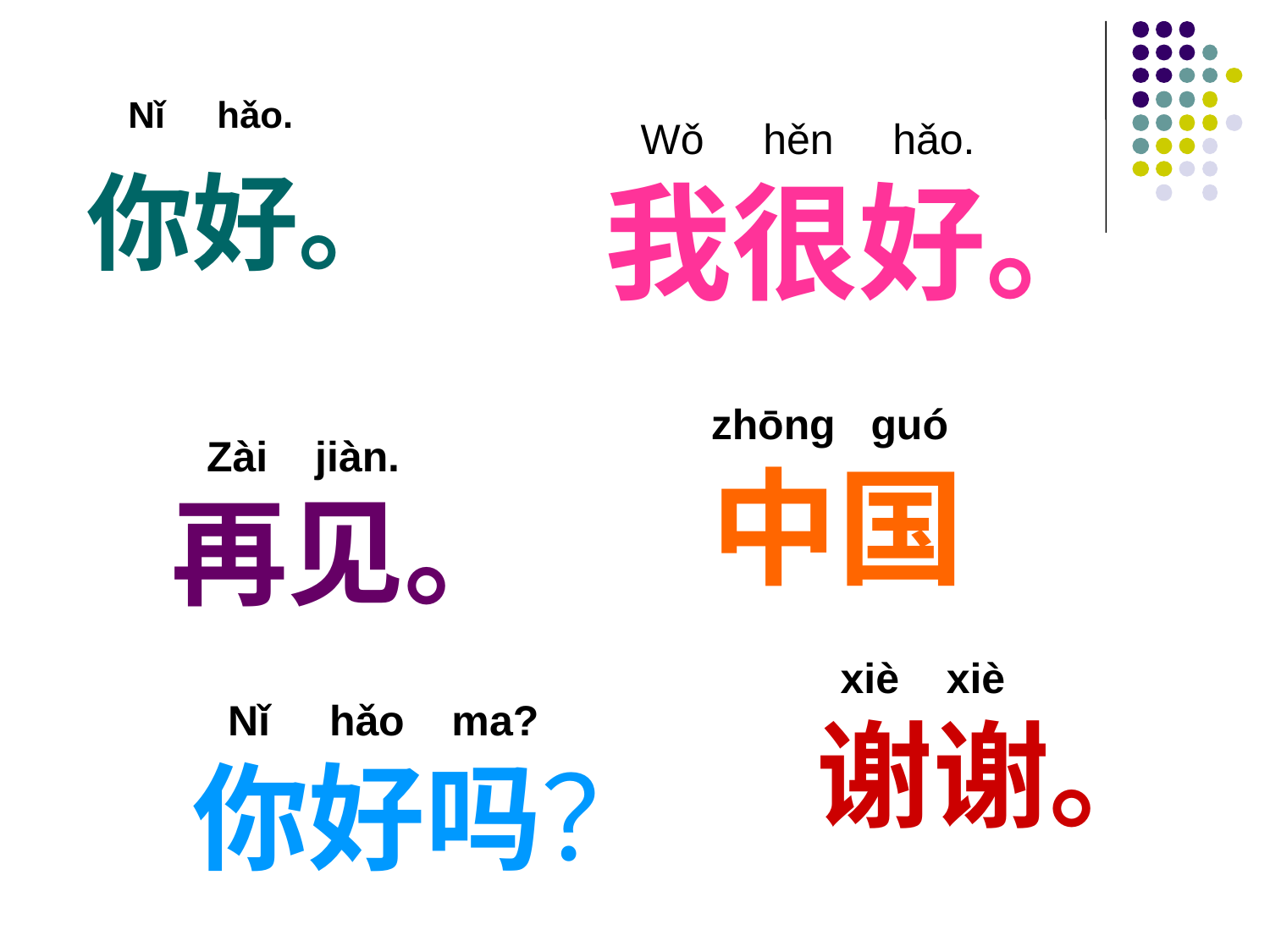

Nǐ     hǎo.
你好。

   Wǒ     hěn     hǎo.
我很好。
zhōng   guó
中国
   Zài    jiàn.
再见。
  xiè    xiè
谢谢。
   Nǐ     hǎo    ma?
你好吗？